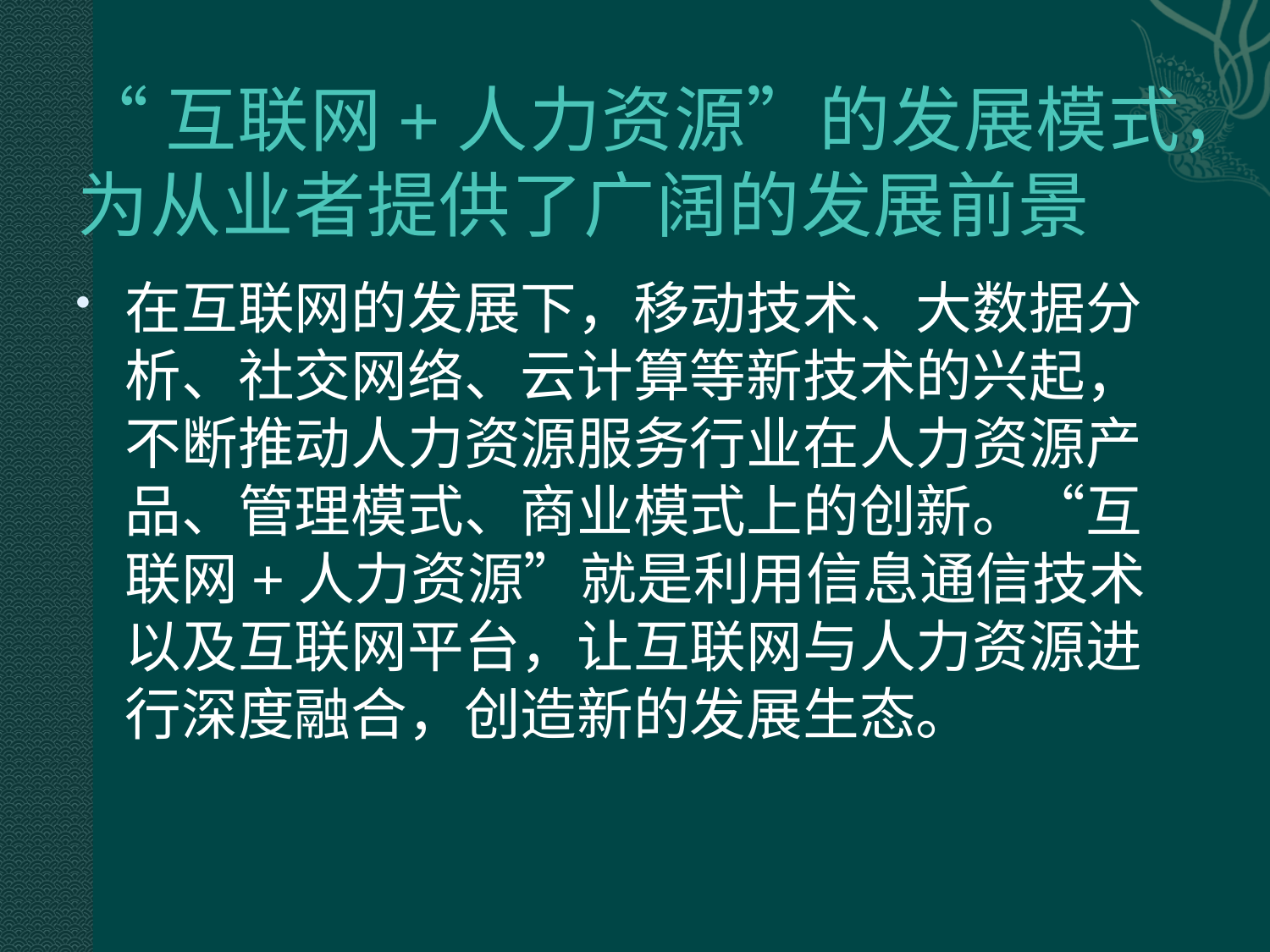

# “互联网+人力资源”的发展模式，为从业者提供了广阔的发展前景
在互联网的发展下，移动技术、大数据分析、社交网络、云计算等新技术的兴起，不断推动人力资源服务行业在人力资源产品、管理模式、商业模式上的创新。“互联网+人力资源”就是利用信息通信技术以及互联网平台，让互联网与人力资源进行深度融合，创造新的发展生态。